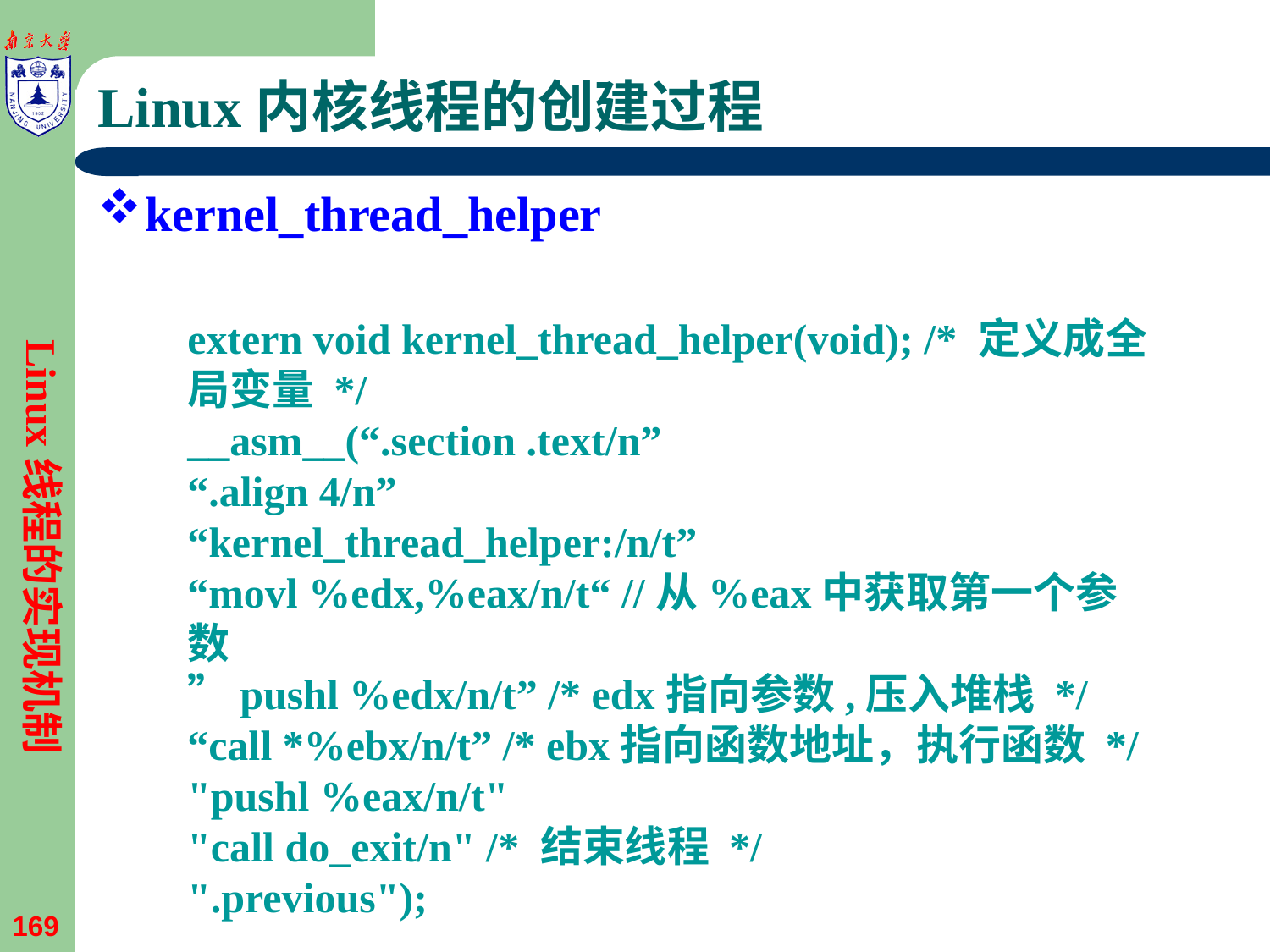

# Linux内核线程的创建过程
kernel_thread_helper
Linux线程的实现机制
extern void kernel_thread_helper(void); /* 定义成全局变量 */
__asm__(“.section .text/n”
“.align 4/n”
“kernel_thread_helper:/n/t”
“movl %edx,%eax/n/t“ //从%eax中获取第一个参数
”pushl %edx/n/t” /* edx指向参数,压入堆栈 */
“call *%ebx/n/t” /* ebx指向函数地址，执行函数 */
"pushl %eax/n/t"
"call do_exit/n" /* 结束线程 */
".previous");
169